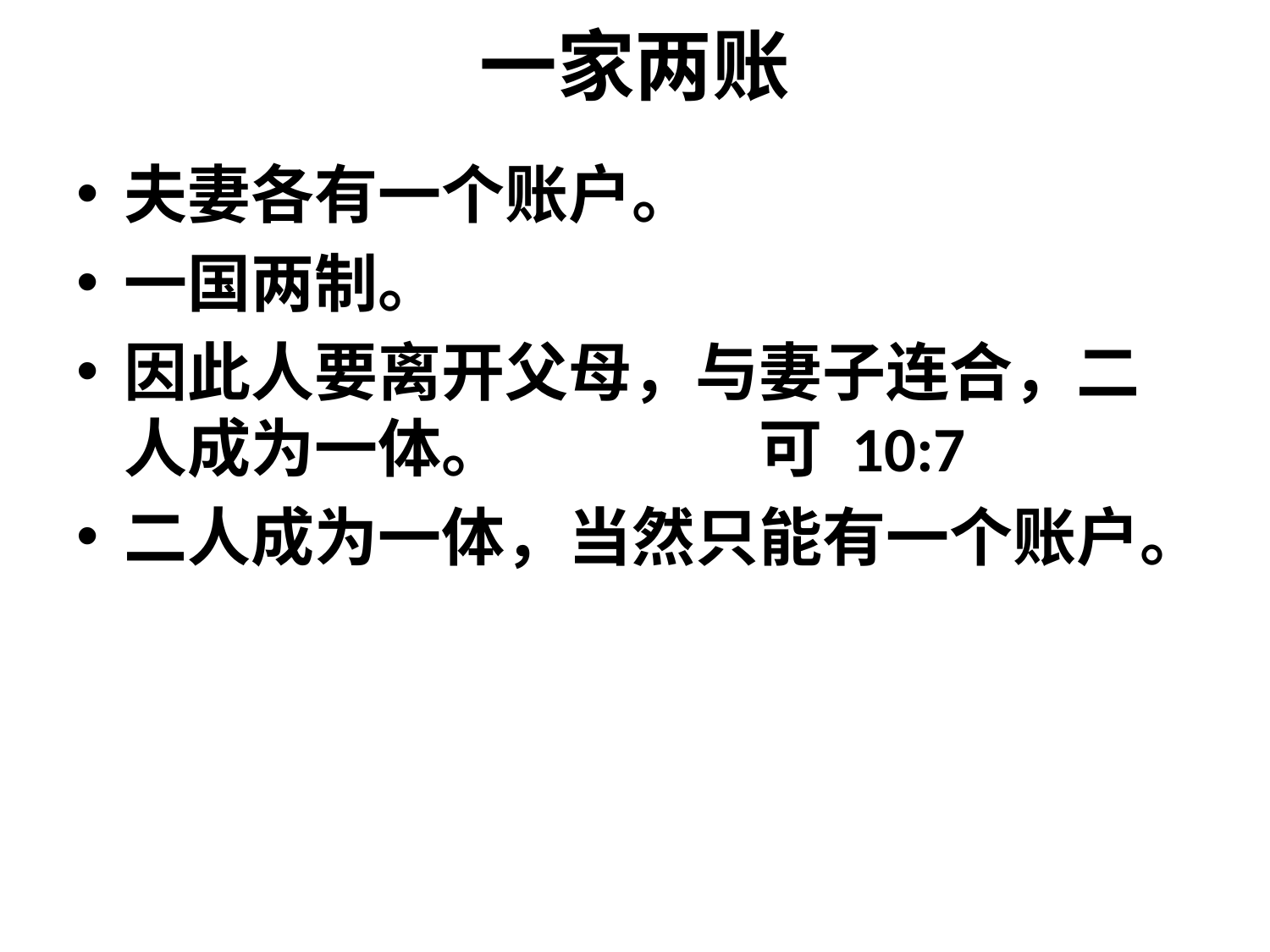

# 一家两账
夫妻各有一个账户。
一国两制。
因此人要离开父母，与妻子连合，二人成为一体。		可 10:7
二人成为一体，当然只能有一个账户。